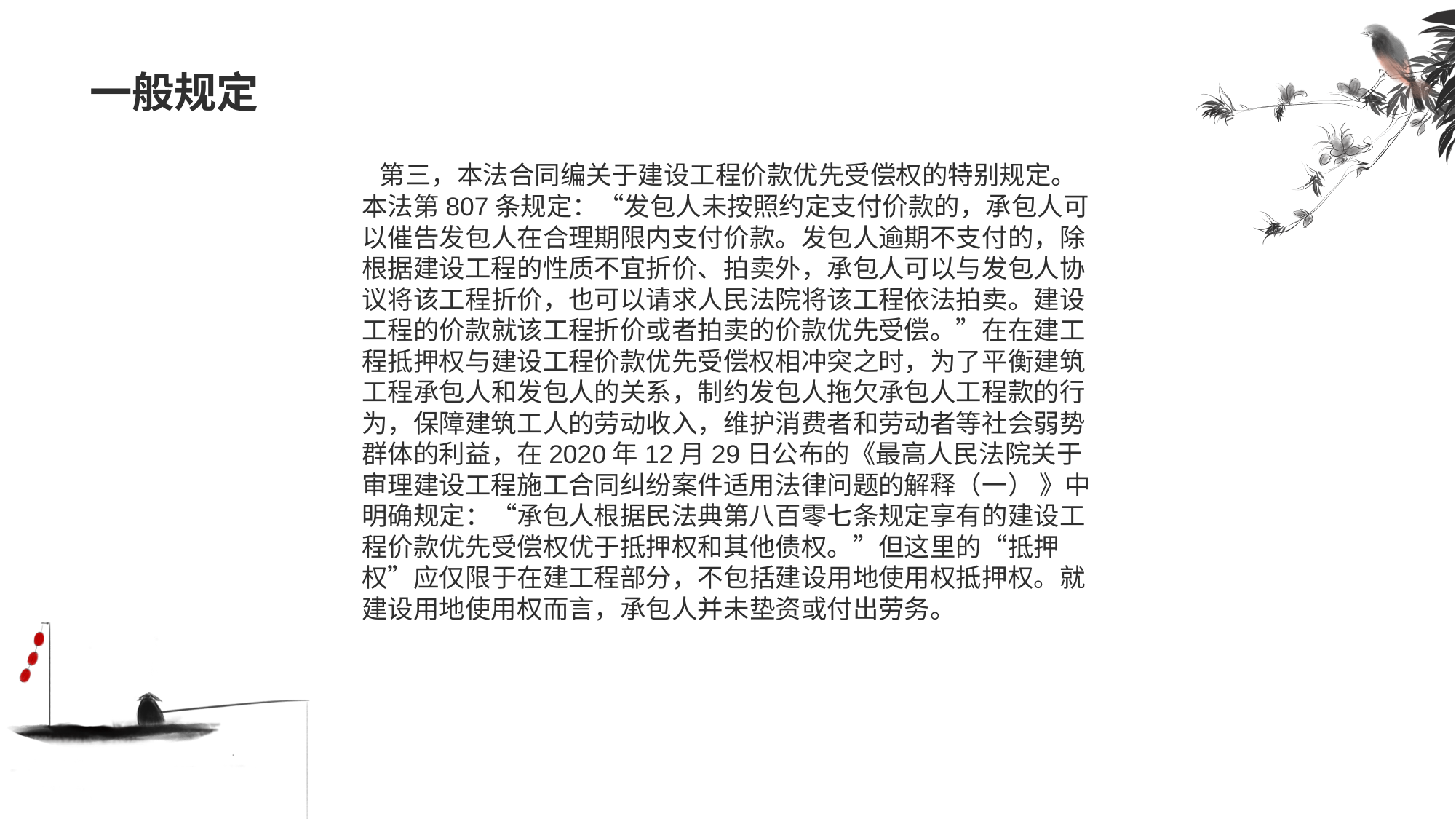

# 一般规定

  第三，本法合同编关于建设工程价款优先受偿权的特别规定。本法第807条规定：“发包人未按照约定支付价款的，承包人可以催告发包人在合理期限内支付价款。发包人逾期不支付的，除根据建设工程的性质不宜折价、拍卖外，承包人可以与发包人协议将该工程折价，也可以请求人民法院将该工程依法拍卖。建设工程的价款就该工程折价或者拍卖的价款优先受偿。”在在建工程抵押权与建设工程价款优先受偿权相冲突之时，为了平衡建筑工程承包人和发包人的关系，制约发包人拖欠承包人工程款的行为，保障建筑工人的劳动收入，维护消费者和劳动者等社会弱势群体的利益，在2020年12月29日公布的《最高人民法院关于审理建设工程施工合同纠纷案件适用法律问题的解释（一） 》中明确规定：“承包人根据民法典第八百零七条规定享有的建设工程价款优先受偿权优于抵押权和其他债权。”但这里的“抵押权”应仅限于在建工程部分，不包括建设用地使用权抵押权。就建设用地使用权而言，承包人并未垫资或付出劳务。
19